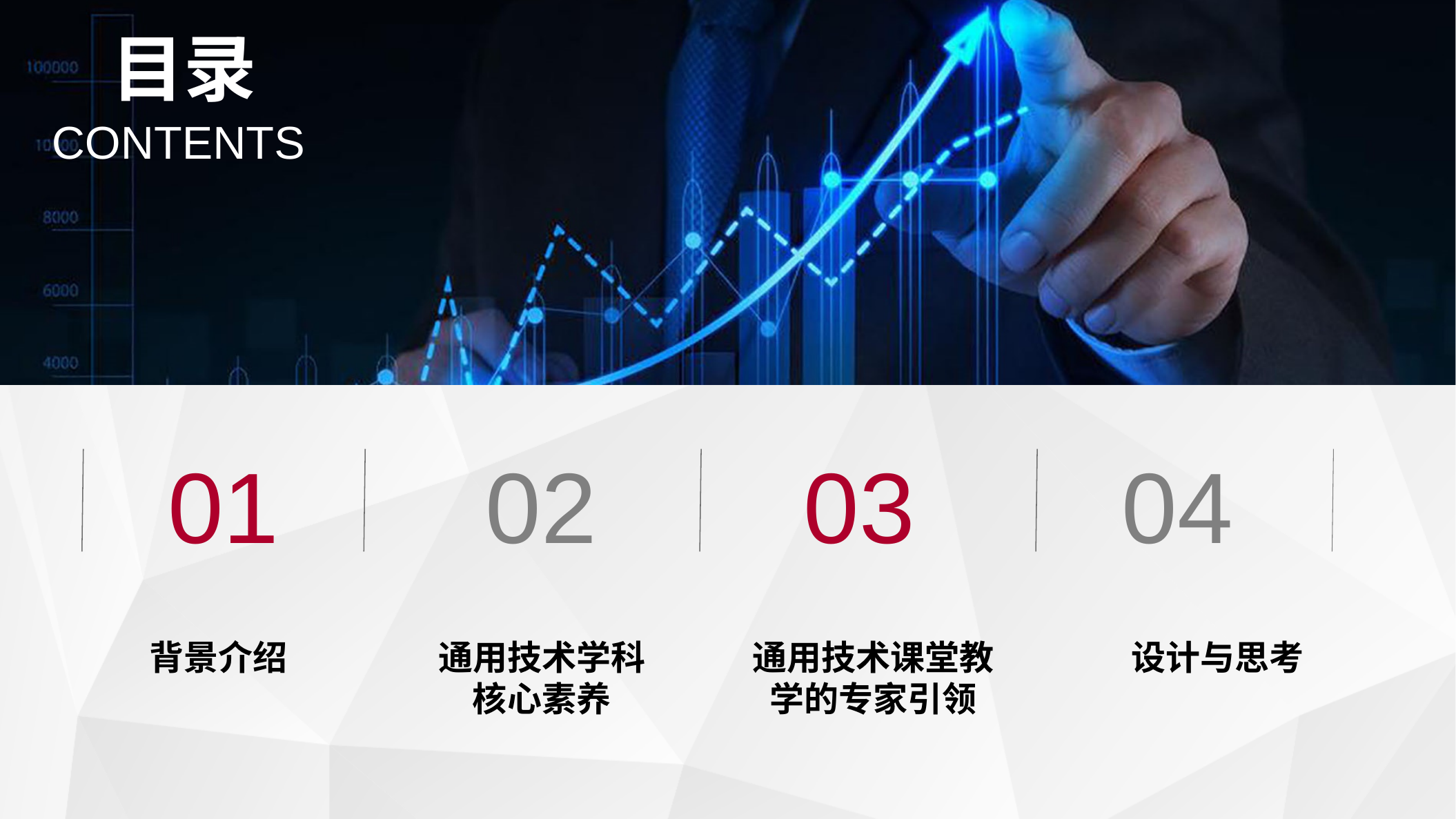

目录
CONTENTS
01
02
03
04
背景介绍
通用技术学科核心素养
设计与思考
通用技术课堂教学的专家引领